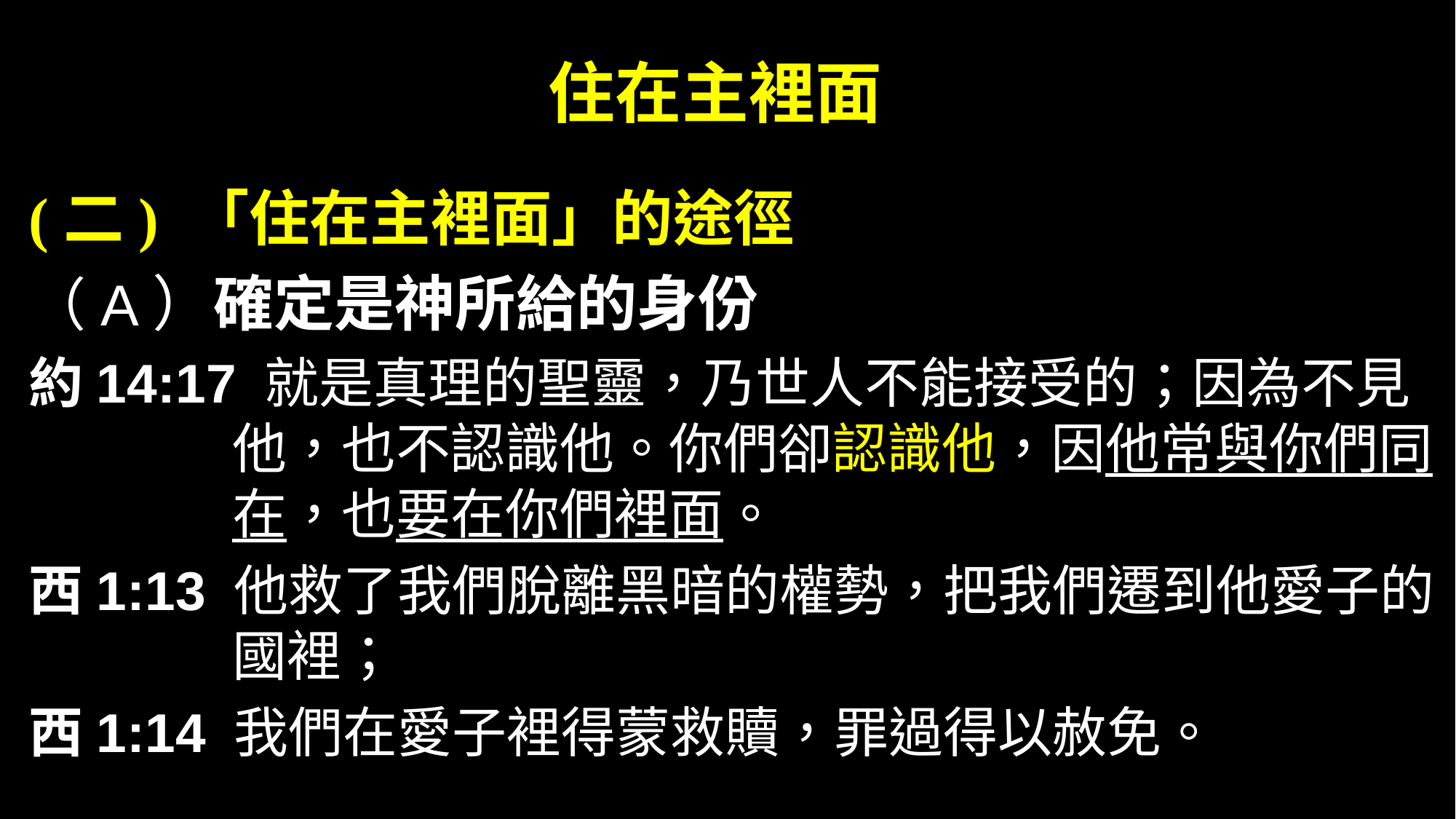

# 住在主裡面
(二) 「住在主裡面」的途徑
（A）確定是神所給的身份
約14:17 就是真理的聖靈，乃世人不能接受的；因為不見他，也不認識他。你們卻認識他，因他常與你們同在，也要在你們裡面。
西1:13 他救了我們脫離黑暗的權勢，把我們遷到他愛子的國裡；
西1:14 我們在愛子裡得蒙救贖，罪過得以赦免。